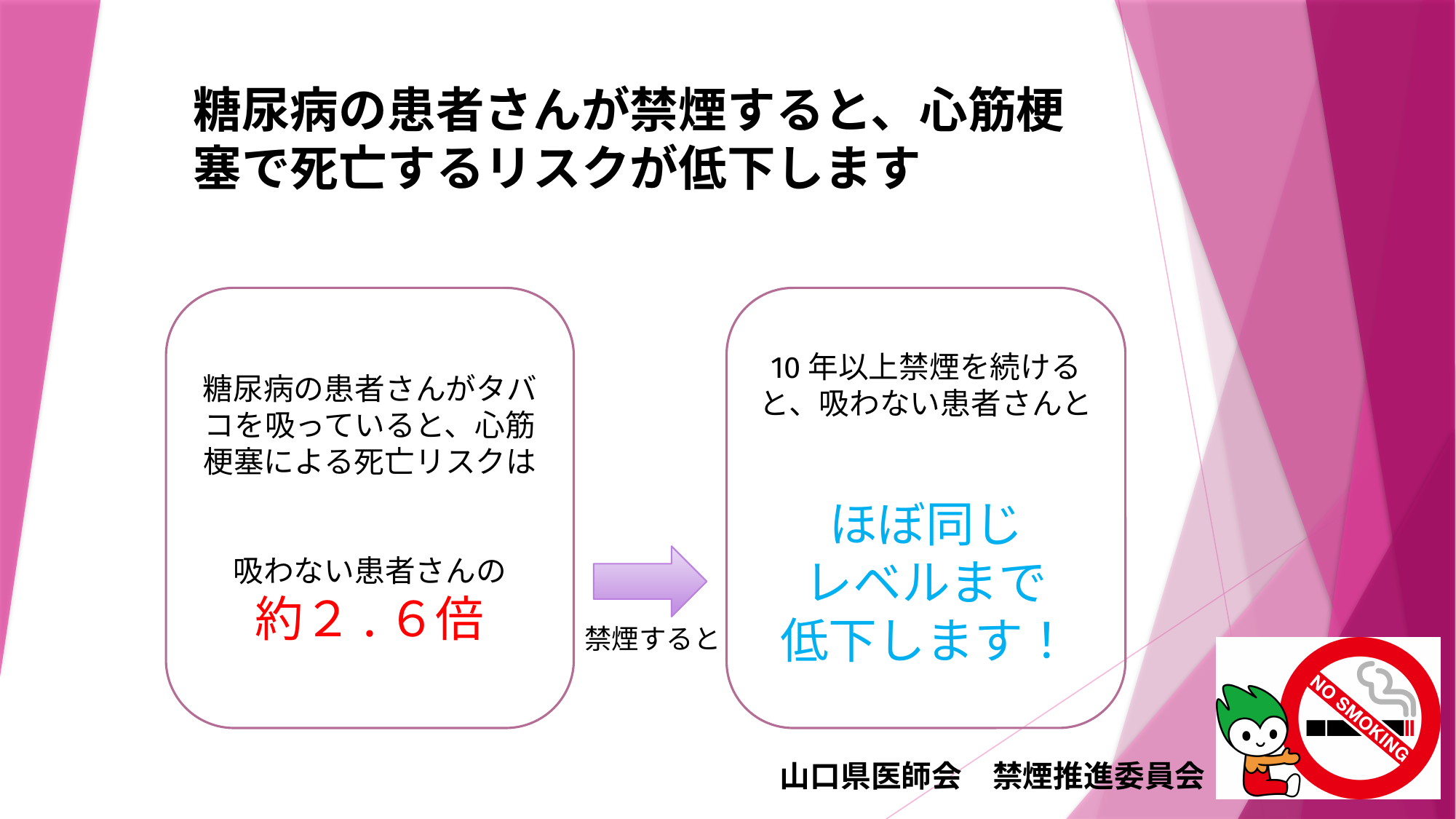

# 糖尿病の患者さんが禁煙すると、心筋梗塞で死亡するリスクが低下します
糖尿病の患者さんがタバコを吸っていると、心筋梗塞による死亡リスクは

吸わない患者さんの
約２.６倍
10年以上禁煙を続けると、吸わない患者さんと

ほぼ同じ
レベルまで
低下します！

禁煙すると